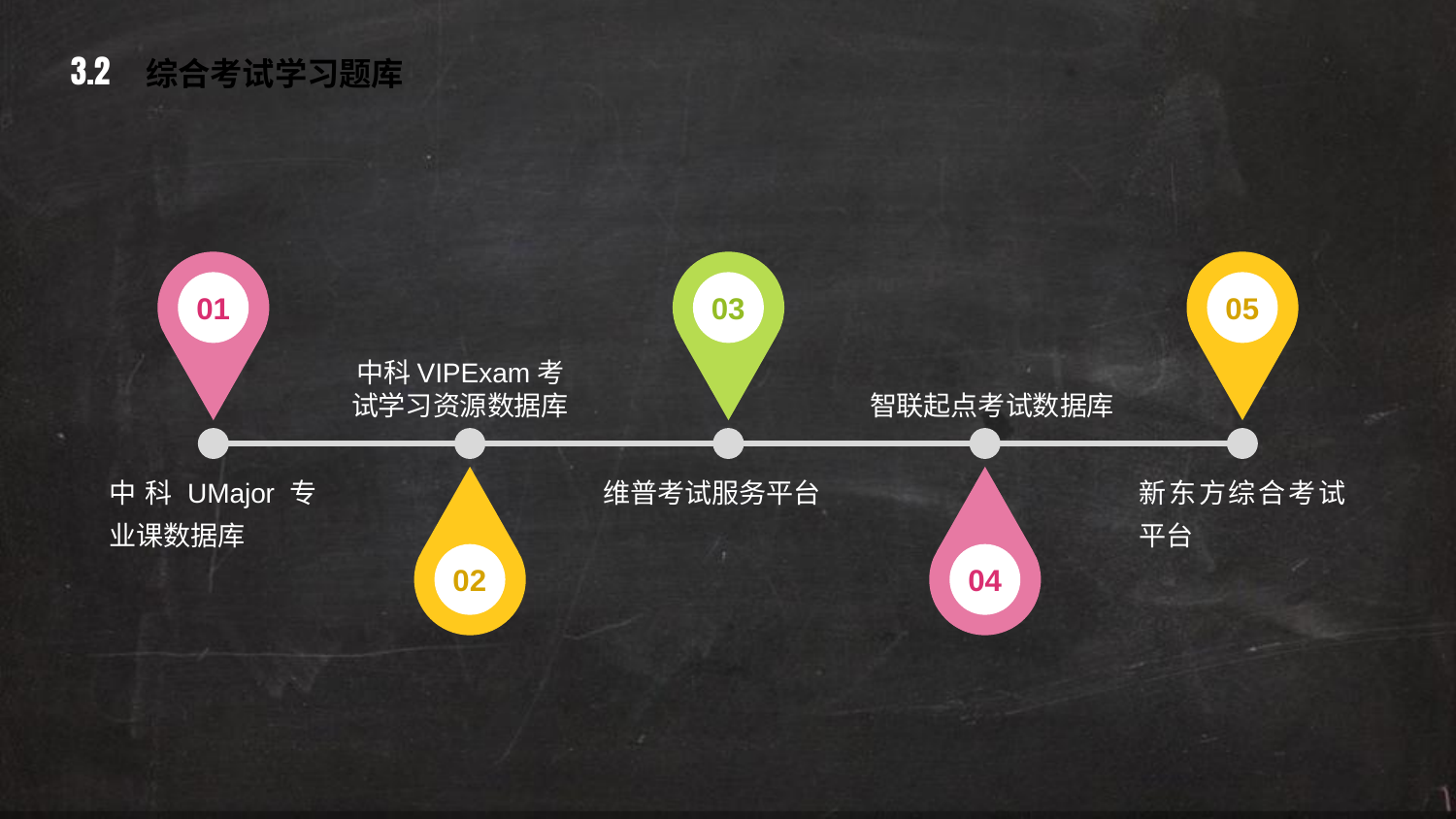

3.2
综合考试学习题库
中科VIPExam考试学习资源数据库
智联起点考试数据库

01

03

05

中科UMajor专业课数据库
新东方综合考试平台
维普考试服务平台

02

04